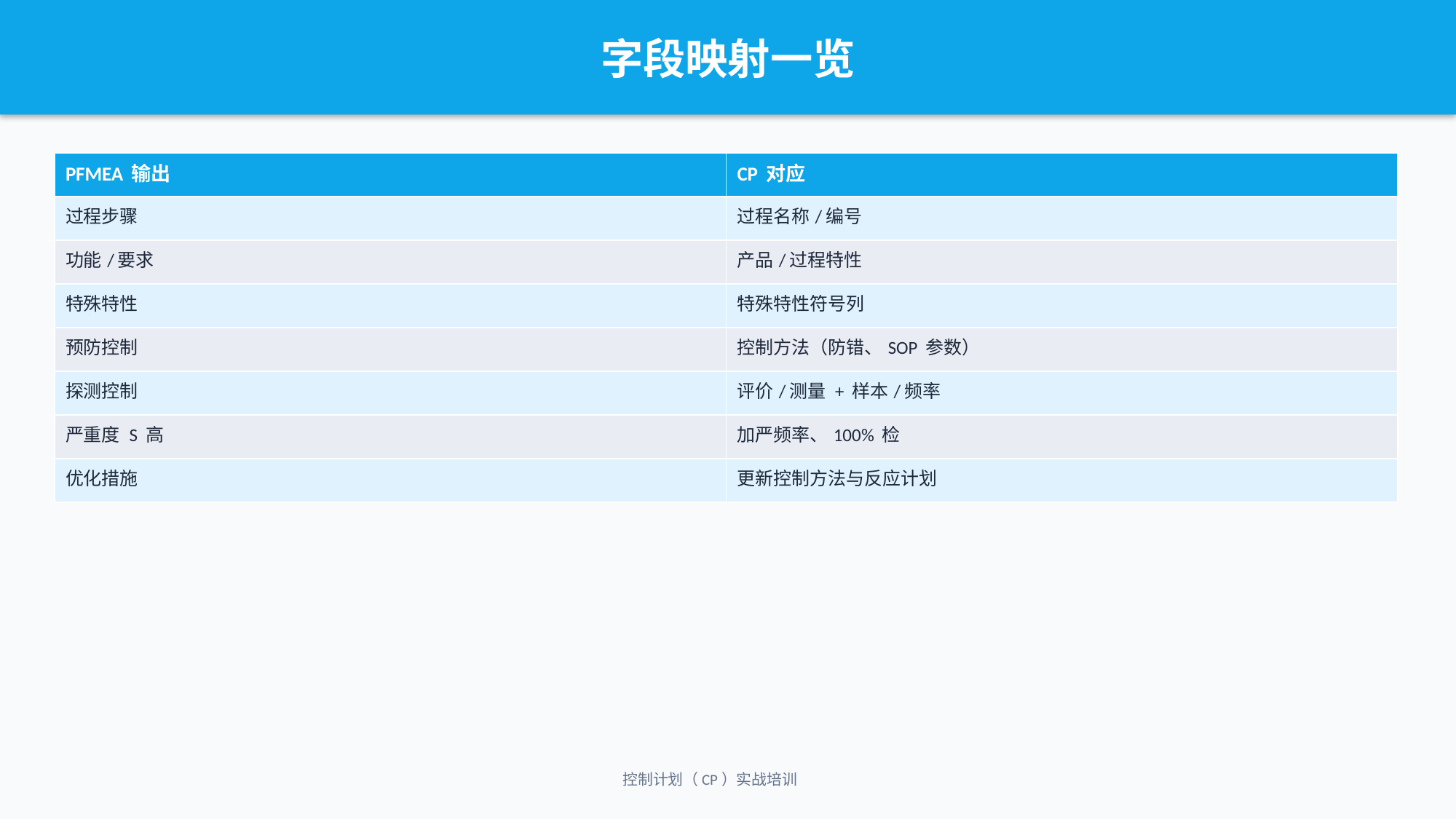

字段映射一览
| PFMEA 输出 | CP 对应 |
| --- | --- |
| 过程步骤 | 过程名称/编号 |
| 功能/要求 | 产品/过程特性 |
| 特殊特性 | 特殊特性符号列 |
| 预防控制 | 控制方法（防错、SOP 参数） |
| 探测控制 | 评价/测量 + 样本/频率 |
| 严重度 S 高 | 加严频率、100% 检 |
| 优化措施 | 更新控制方法与反应计划 |
控制计划（CP）实战培训